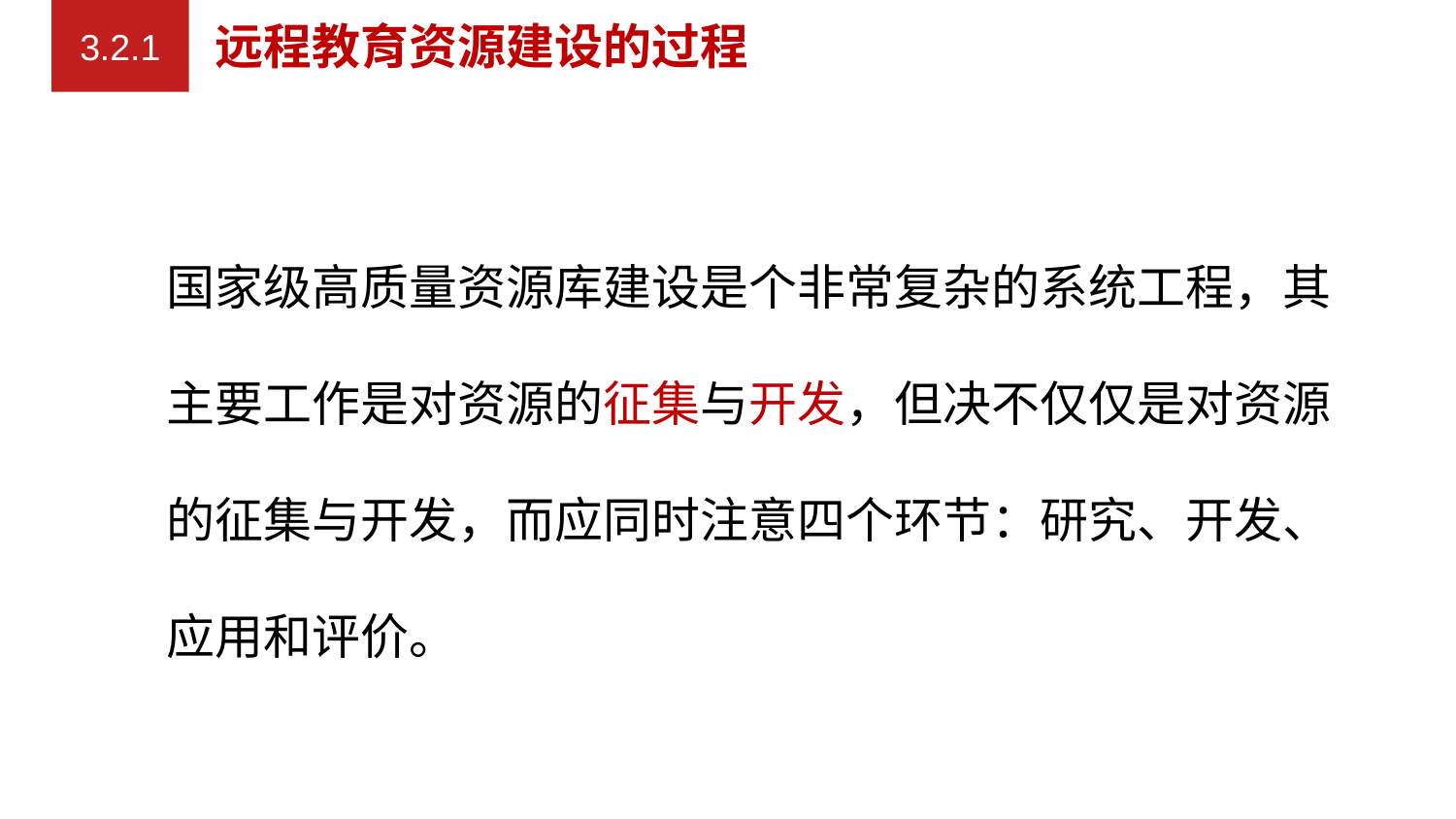

3.2.1
远程教育资源建设的过程
国家级高质量资源库建设是个非常复杂的系统工程，其主要工作是对资源的征集与开发，但决不仅仅是对资源的征集与开发，而应同时注意四个环节：研究、开发、应用和评价。